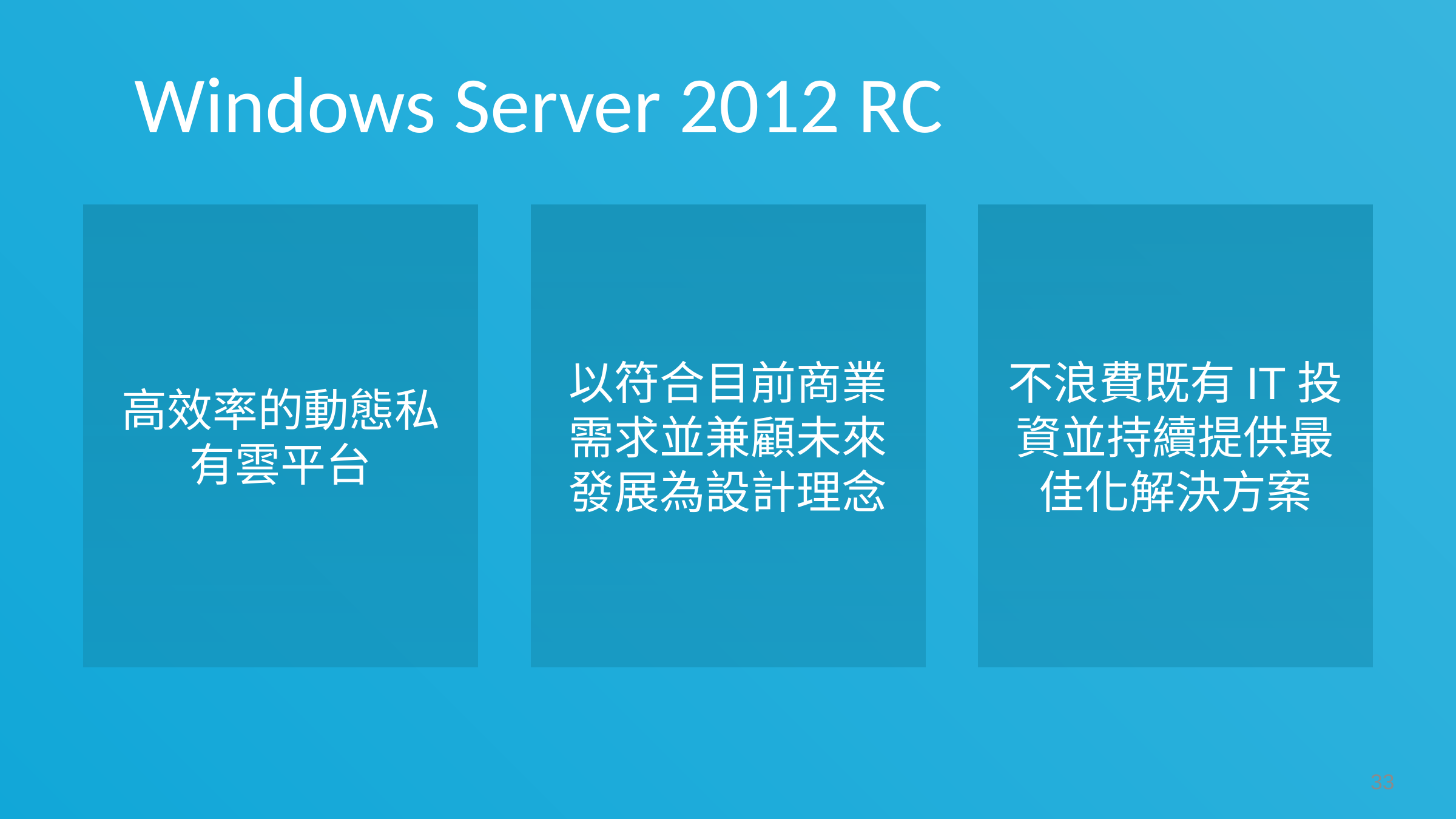

# Windows Server 2012 RC
高效率的動態私有雲平台
以符合目前商業需求並兼顧未來發展為設計理念
不浪費既有IT投資並持續提供最佳化解決方案
33